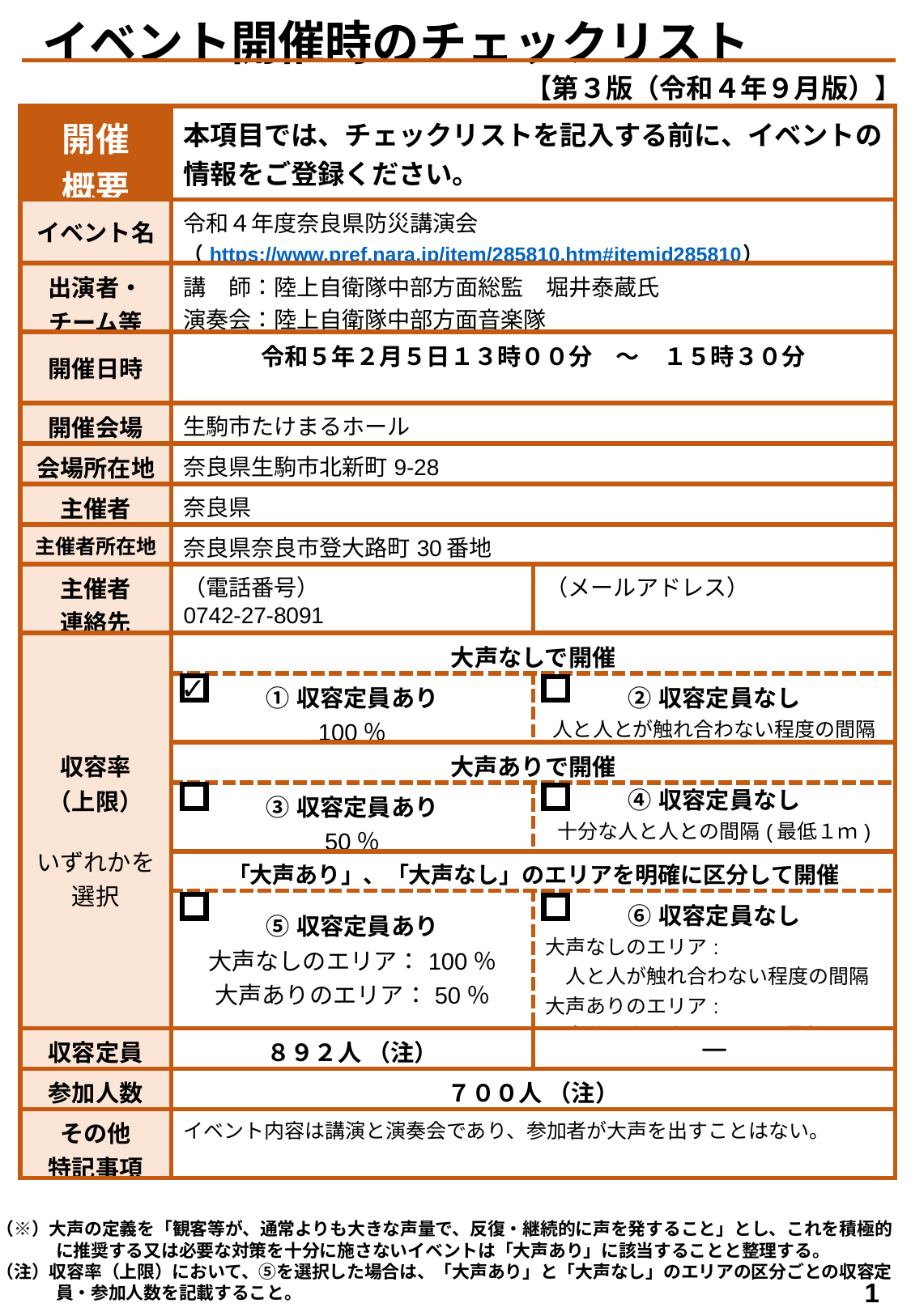

イベント開催時のチェックリスト
【第３版（令和４年９月版）】
| 開催 概要 | 本項目では、チェックリストを記入する前に、イベントの情報をご登録ください。 |  |
| --- | --- | --- |
| イベント名 | 令和４年度奈良県防災講演会 （https://www.pref.nara.jp/item/285810.htm#itemid285810） |  |
| 出演者・ チーム等 | 講　師：陸上自衛隊中部方面総監　堀井泰蔵氏 演奏会：陸上自衛隊中部方面音楽隊 |  |
| 開催日時 | 令和５年２月５日１３時００分　～　１５時３０分 |  |
| 開催会場 | 生駒市たけまるホール |  |
| 会場所在地 | 奈良県生駒市北新町9-28 |  |
| 主催者 | 奈良県 |  |
| 主催者所在地 | 奈良県奈良市登大路町30番地 |  |
| 主催者 連絡先 | （電話番号） 0742-27-8091 | （メールアドレス） |
| 収容率 （上限） いずれかを選択 | 大声なしで開催 |  |
|  | ①収容定員あり 100％ | ②収容定員なし 人と人とが触れ合わない程度の間隔 |
|  | 大声ありで開催 |  |
|  | ③収容定員あり 50％ | ④収容定員なし 十分な人と人との間隔(最低１ｍ) |
|  | 「大声あり」、「大声なし」のエリアを明確に区分して開催 |  |
|  | ⑤収容定員あり 大声なしのエリア：100％ 大声ありのエリア：50％ | ⑥収容定員なし 大声なしのエリア: 　人と人が触れ合わない程度の間隔 大声ありのエリア: 　十分な人と人との間隔(最低１ｍ) |
| 収容定員 | ８９２人 （注） | ― |
| 参加人数 | ７００人 （注） |  |
| その他 特記事項 | イベント内容は講演と演奏会であり、参加者が大声を出すことはない。 |  |
✓

（※）大声の定義を「観客等が、通常よりも大きな声量で、反復・継続的に声を発すること」とし、これを積極的に推奨する又は必要な対策を十分に施さないイベントは「大声あり」に該当することと整理する。
（注）収容率（上限）において、⑤を選択した場合は、「大声あり」と「大声なし」のエリアの区分ごとの収容定員・参加人数を記載すること。
1